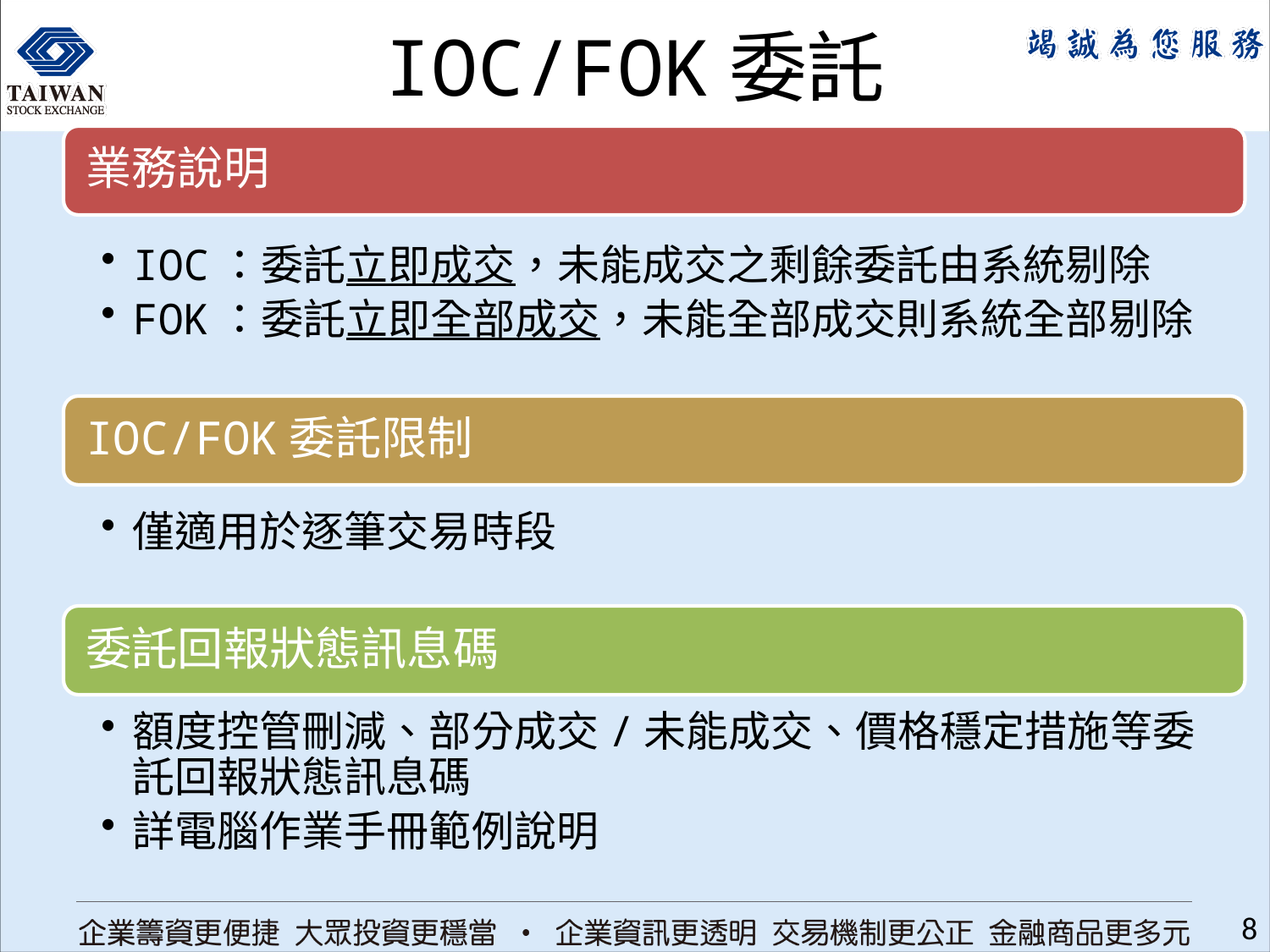

# IOC/FOK委託
業務說明
IOC：委託立即成交，未能成交之剩餘委託由系統剔除
FOK：委託立即全部成交，未能全部成交則系統全部剔除

IOC/FOK委託限制
僅適用於逐筆交易時段
委託回報狀態訊息碼
額度控管刪減、部分成交/未能成交、價格穩定措施等委託回報狀態訊息碼
詳電腦作業手冊範例說明